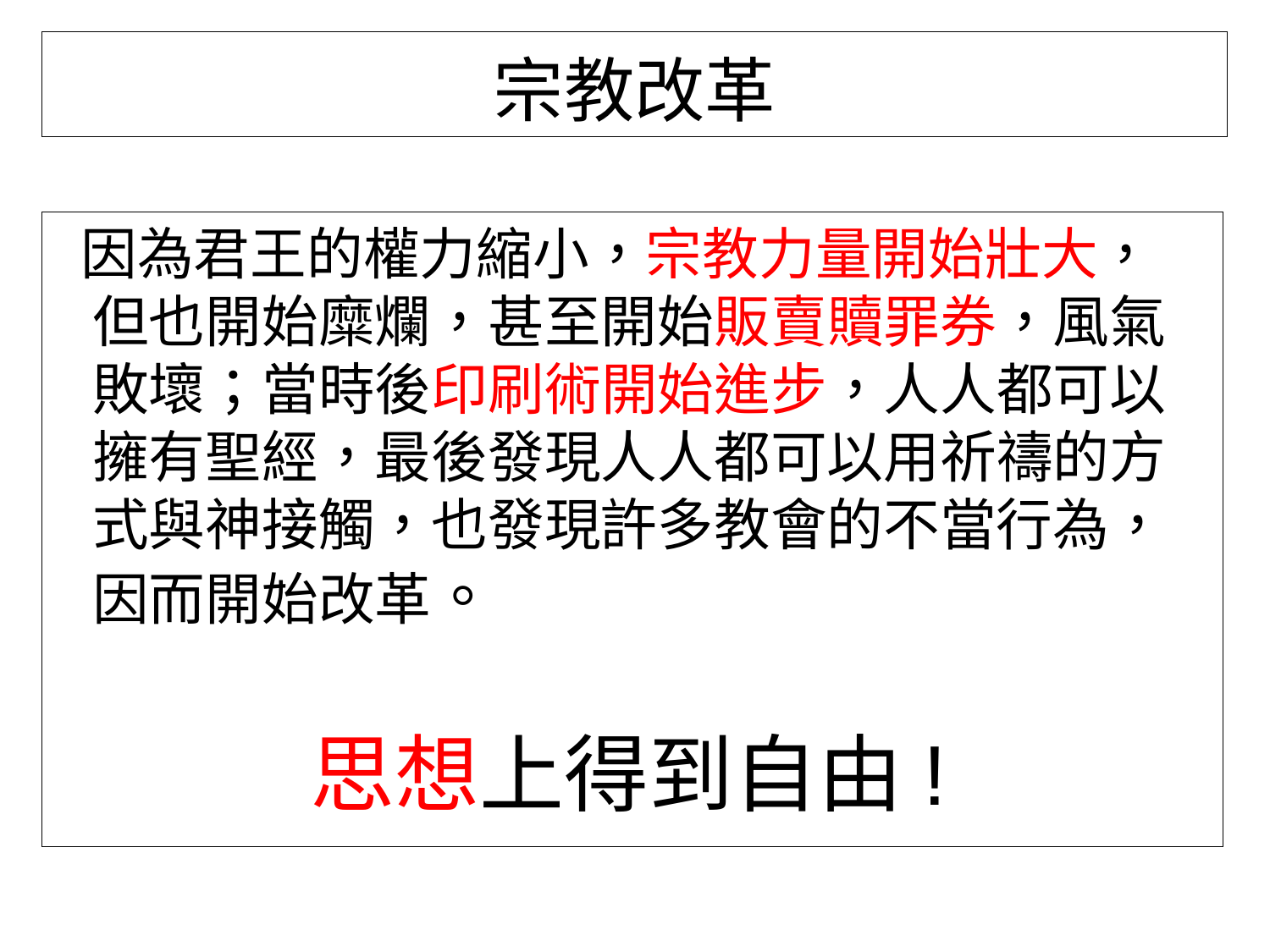

宗教改革
 因為君王的權力縮小，宗教力量開始壯大，但也開始糜爛，甚至開始販賣贖罪券，風氣敗壞；當時後印刷術開始進步，人人都可以擁有聖經，最後發現人人都可以用祈禱的方式與神接觸，也發現許多教會的不當行為，因而開始改革。
思想上得到自由!